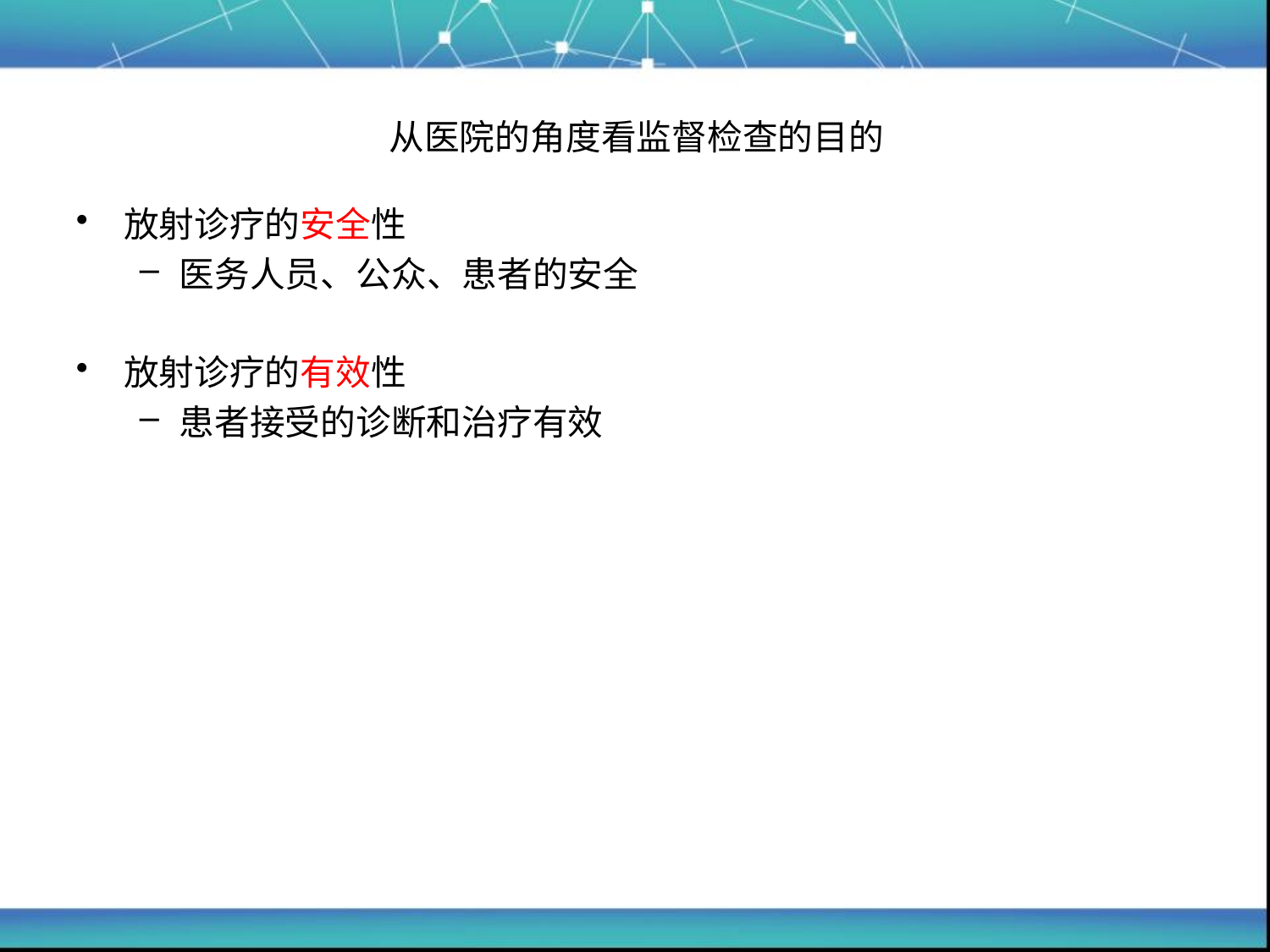

# 从医院的角度看监督检查的目的
放射诊疗的安全性
医务人员、公众、患者的安全

放射诊疗的有效性
患者接受的诊断和治疗有效